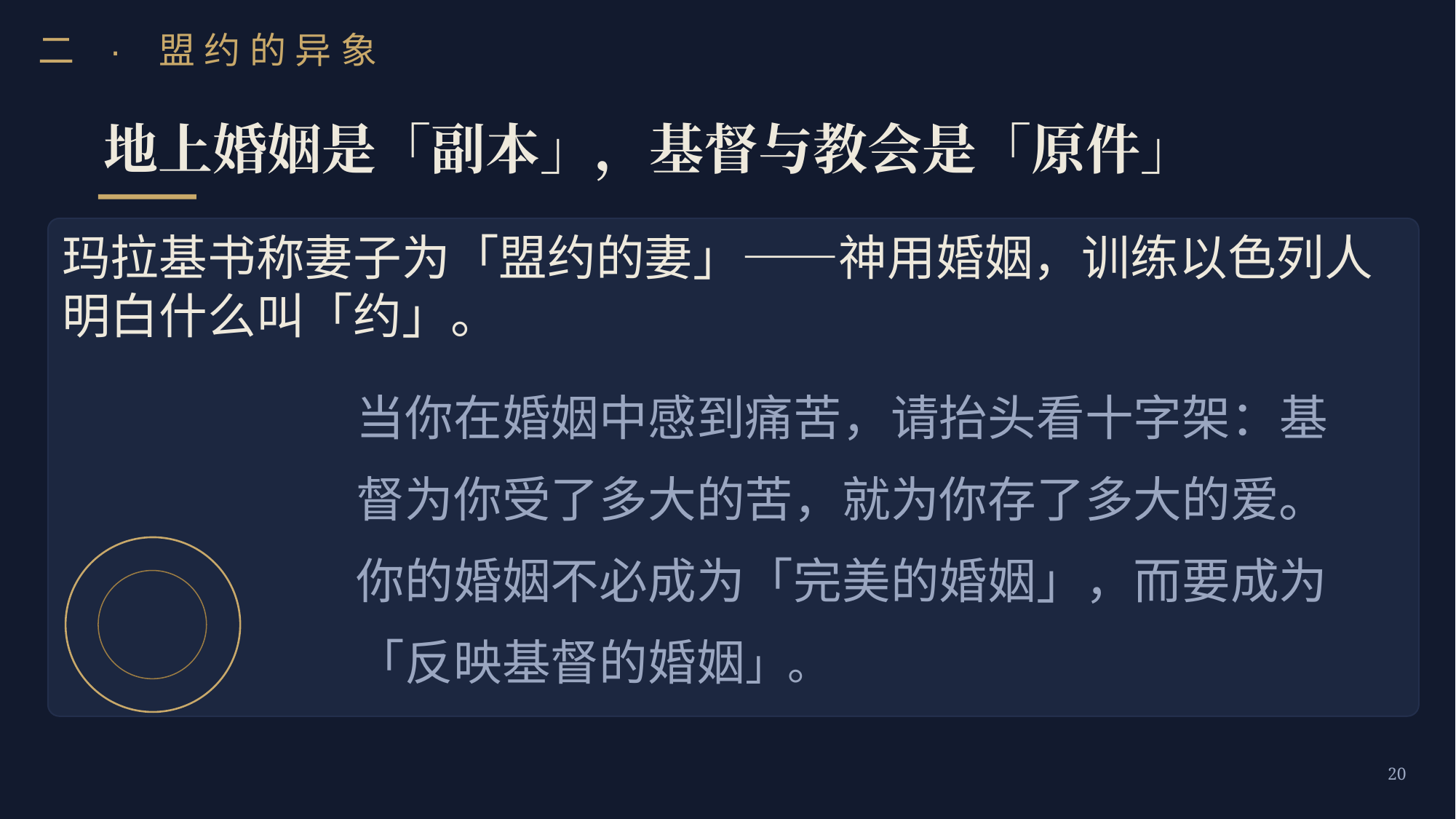

二 · 盟约的异象
地上婚姻是「副本」，基督与教会是「原件」

玛拉基书称妻子为「盟约的妻」——神用婚姻，训练以色列人明白什么叫「约」。

当你在婚姻中感到痛苦，请抬头看十字架：基督为你受了多大的苦，就为你存了多大的爱。你的婚姻不必成为「完美的婚姻」，而要成为「反映基督的婚姻」。

20